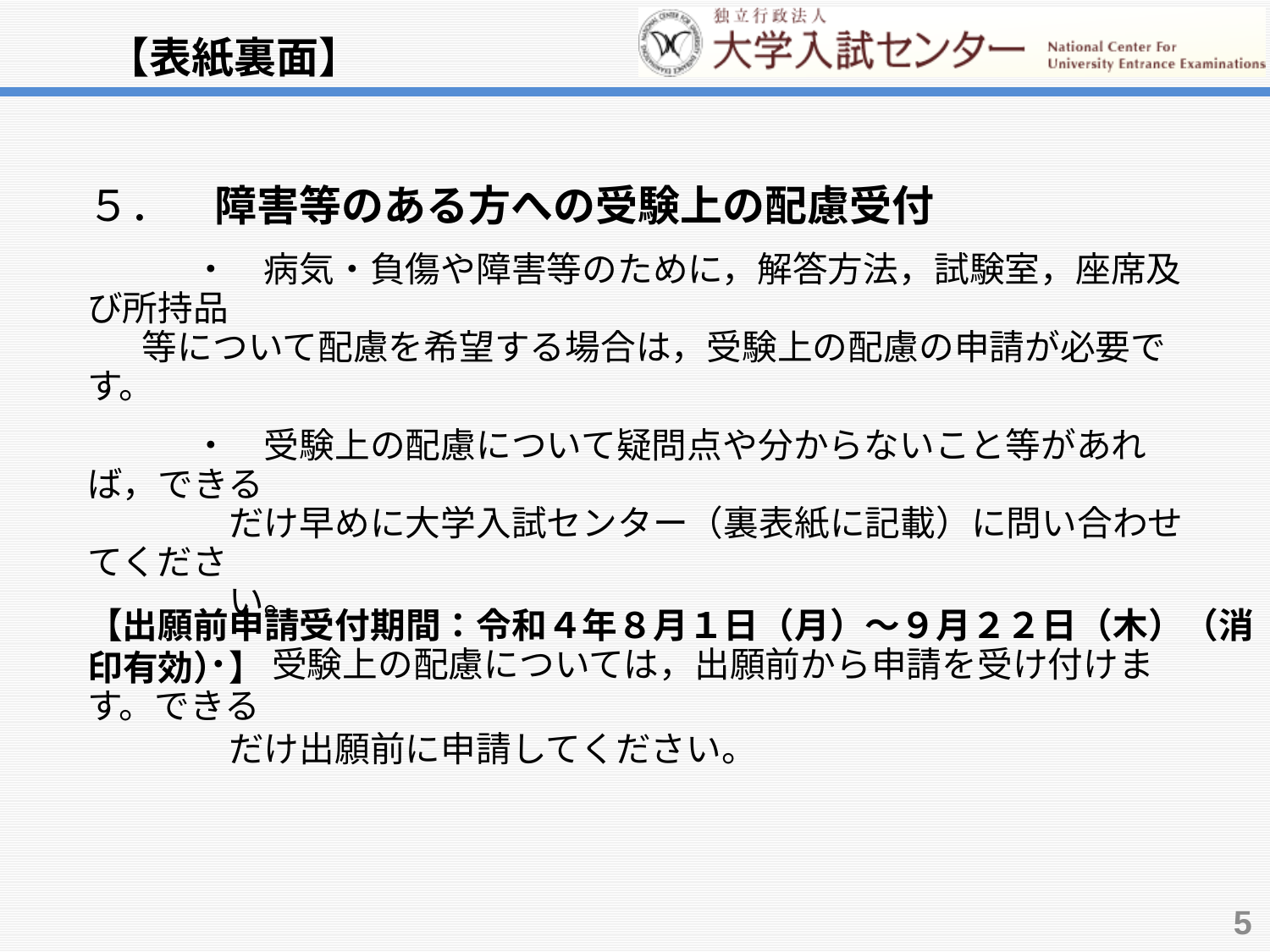

【表紙裏面】
５．　障害等のある方への受験上の配慮受付
　　　・　病気・負傷や障害等のために，解答方法，試験室，座席及び所持品
       等について配慮を希望する場合は，受験上の配慮の申請が必要です。
　　　・　受験上の配慮について疑問点や分からないこと等があれば，できる　　
　　　　だけ早めに大学入試センター（裏表紙に記載）に問い合わせてくださ
　　　　い。
　　 　・　受験上の配慮については，出願前から申請を受け付けます。できる
　　　　だけ出願前に申請してください。
【出願前申請受付期間：令和４年８月１日（月）～９月２２日（木）（消印有効）】
5